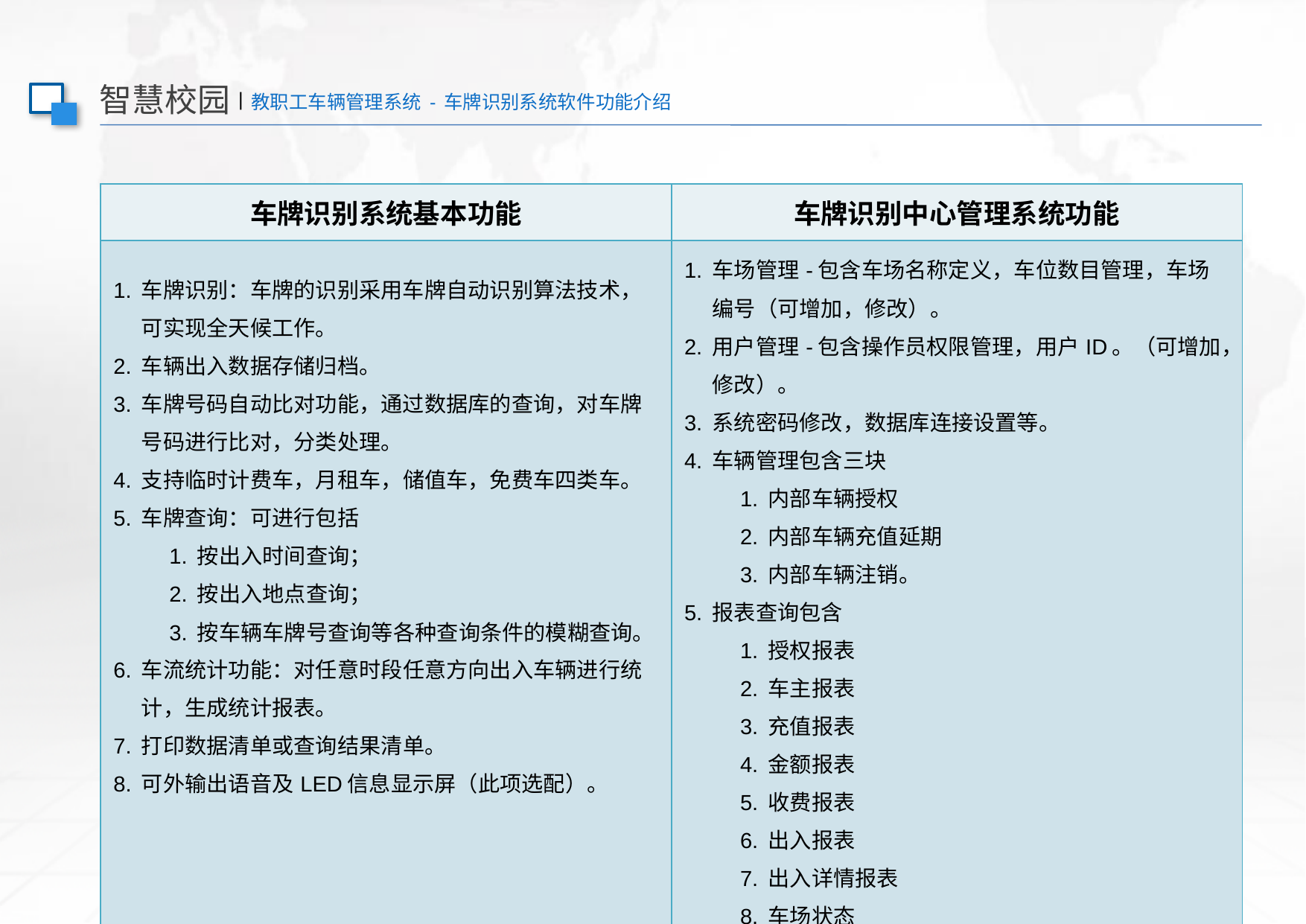

智慧校园|教职工车辆管理系统-车牌识别系统软件功能介绍

| 车牌识别系统基本功能 | 车牌识别中心管理系统功能 |
| --- | --- |
| 车牌识别：车牌的识别采用车牌自动识别算法技术，可实现全天候工作。 车辆出入数据存储归档。 车牌号码自动比对功能，通过数据库的查询，对车牌号码进行比对，分类处理。 支持临时计费车，月租车，储值车，免费车四类车。 车牌查询：可进行包括 按出入时间查询； 按出入地点查询； 按车辆车牌号查询等各种查询条件的模糊查询。 车流统计功能：对任意时段任意方向出入车辆进行统计，生成统计报表。 打印数据清单或查询结果清单。 可外输出语音及LED信息显示屏（此项选配）。 | 车场管理-包含车场名称定义，车位数目管理，车场编号（可增加，修改）。 用户管理-包含操作员权限管理，用户ID。（可增加，修改）。 系统密码修改，数据库连接设置等。 车辆管理包含三块 内部车辆授权 内部车辆充值延期 内部车辆注销。 报表查询包含 授权报表 车主报表 充值报表 金额报表 收费报表 出入报表 出入详情报表 车场状态 |